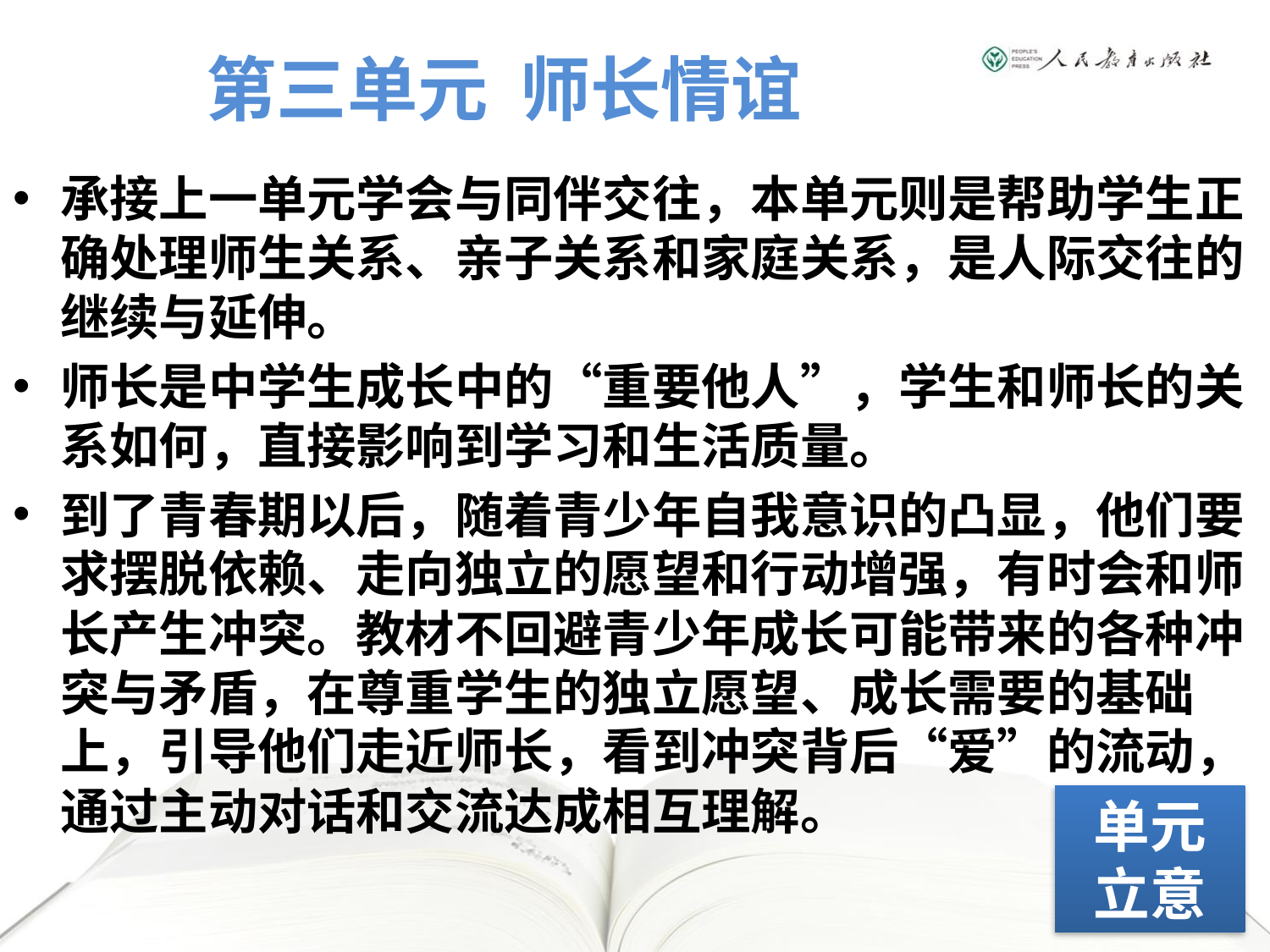

# 第三单元  师长情谊
承接上一单元学会与同伴交往，本单元则是帮助学生正确处理师生关系、亲子关系和家庭关系，是人际交往的继续与延伸。
师长是中学生成长中的“重要他人”，学生和师长的关系如何，直接影响到学习和生活质量。
到了青春期以后，随着青少年自我意识的凸显，他们要求摆脱依赖、走向独立的愿望和行动增强，有时会和师长产生冲突。教材不回避青少年成长可能带来的各种冲突与矛盾，在尊重学生的独立愿望、成长需要的基础上，引导他们走近师长，看到冲突背后“爱”的流动，通过主动对话和交流达成相互理解。
单元立意